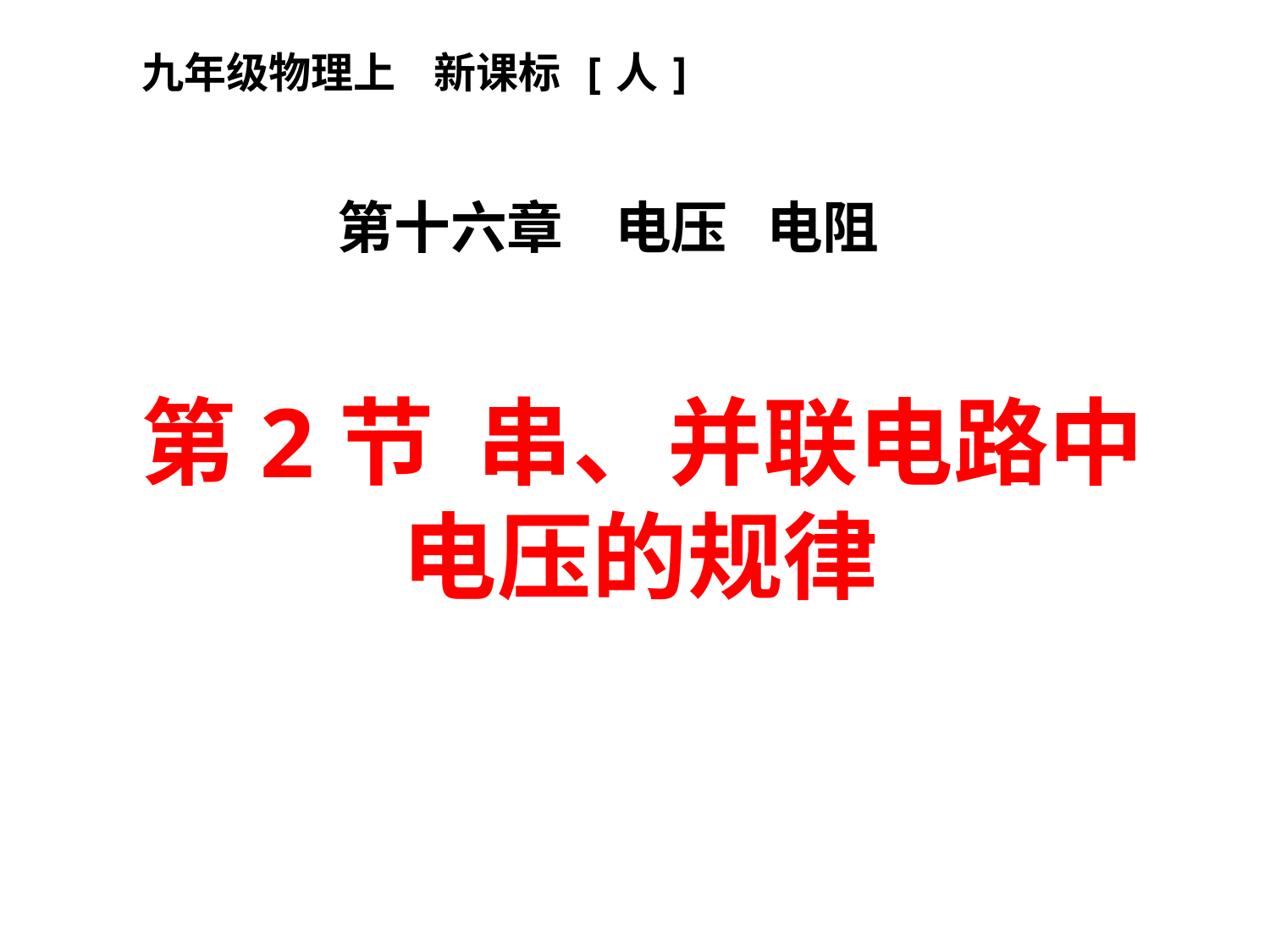

九年级物理上    新课标 [人]
第十六章    电压   电阻
第2节  串、并联电路中电压的规律